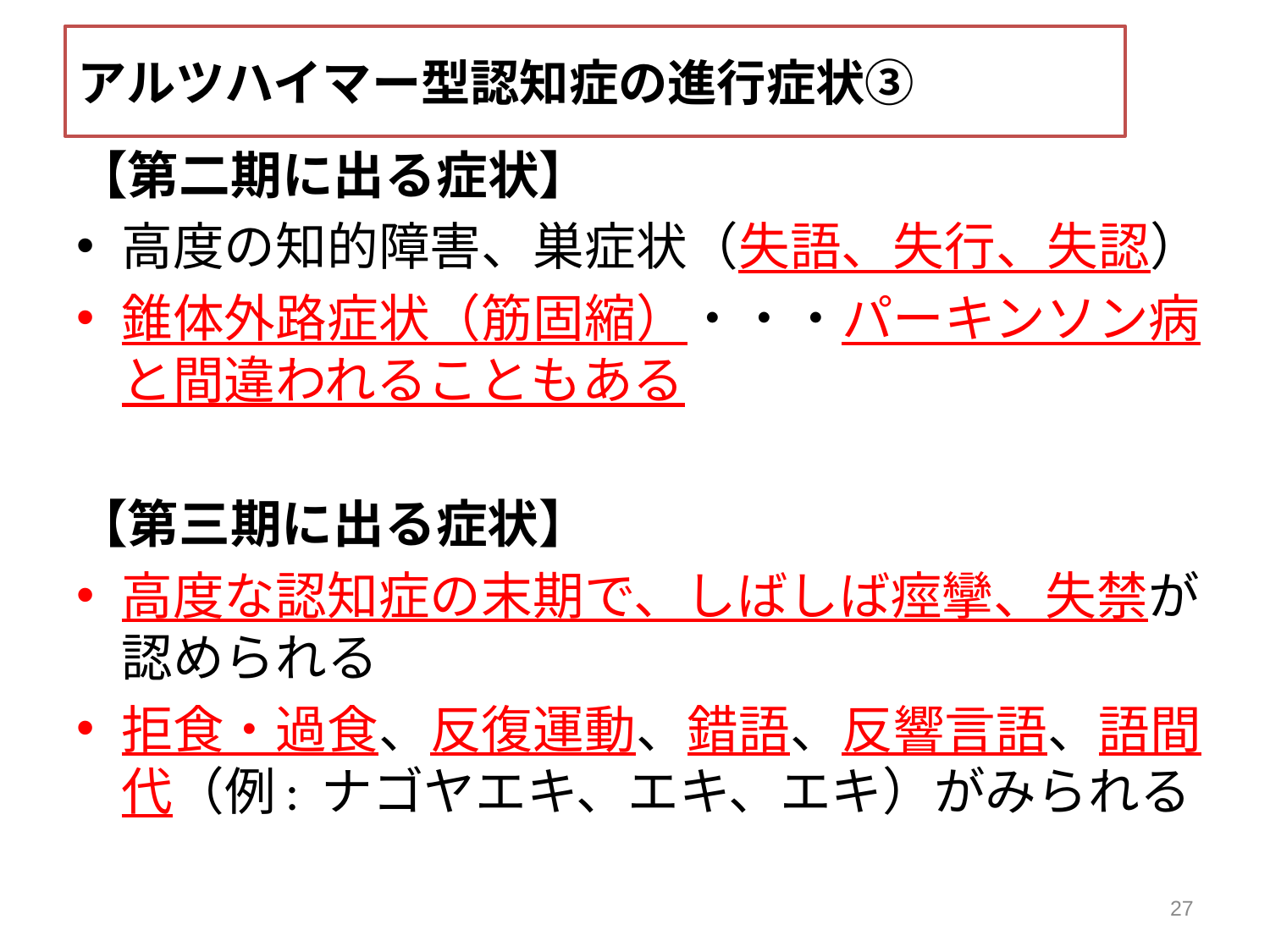

アルツハイマー型認知症の進行症状③
【第二期に出る症状】
高度の知的障害、巣症状（失語、失行、失認）
錐体外路症状（筋固縮）・・・パーキンソン病と間違われることもある

【第三期に出る症状】
高度な認知症の末期で、しばしば痙攣、失禁が認められる
拒食・過食、反復運動、錯語、反響言語、語間代（例: ナゴヤエキ、エキ、エキ）がみられる

27